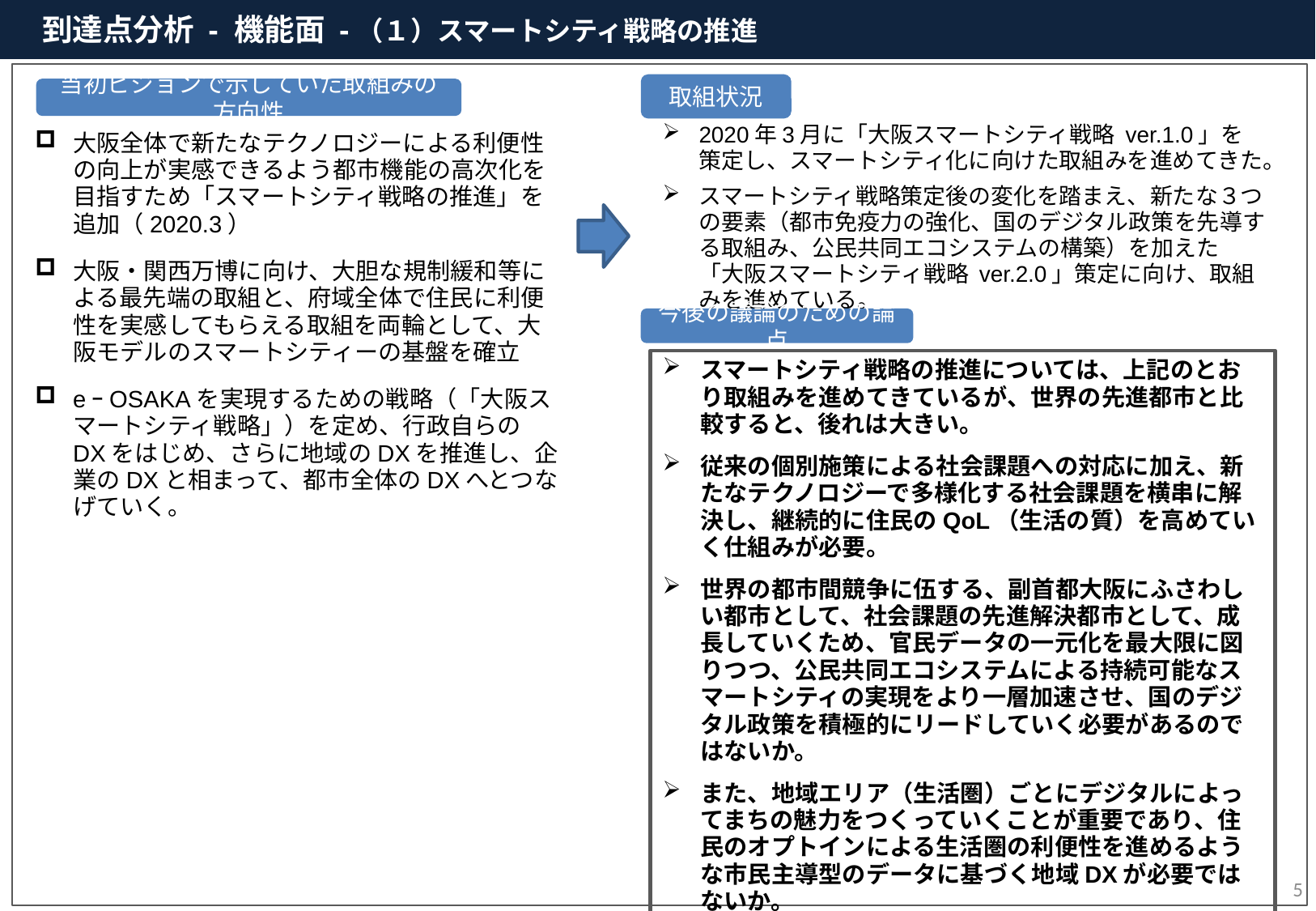

到達点分析 - 機能面 -（１）スマートシティ戦略の推進

取組状況
当初ビジョンで示していた取組みの方向性
2020年3月に「大阪スマートシティ戦略 ver.1.0」を策定し、スマートシティ化に向けた取組みを進めてきた。
スマートシティ戦略策定後の変化を踏まえ、新たな３つの要素（都市免疫力の強化、国のデジタル政策を先導する取組み、公民共同エコシステムの構築）を加えた 「大阪スマートシティ戦略 ver.2.0」策定に向け、取組みを進めている。
大阪全体で新たなテクノロジーによる利便性の向上が実感できるよう都市機能の高次化を目指すため「スマートシティ戦略の推進」を追加（2020.3）
大阪・関西万博に向け、大胆な規制緩和等による最先端の取組と、府域全体で住民に利便性を実感してもらえる取組を両輪として、大阪モデルのスマートシティーの基盤を確立
eｰOSAKAを実現するための戦略（「大阪スマートシティ戦略」）を定め、行政自らのDXをはじめ、さらに地域のDXを推進し、企業のDXと相まって、都市全体のDXへとつなげていく。

今後の議論のための論点
スマートシティ戦略の推進については、上記のとおり取組みを進めてきているが、世界の先進都市と比較すると、後れは大きい。
従来の個別施策による社会課題への対応に加え、新たなテクノロジーで多様化する社会課題を横串に解決し、継続的に住民のQoL（生活の質）を高めていく仕組みが必要。
世界の都市間競争に伍する、副首都大阪にふさわしい都市として、社会課題の先進解決都市として、成長していくため、官民データの一元化を最大限に図りつつ、公民共同エコシステムによる持続可能なスマートシティの実現をより一層加速させ、国のデジタル政策を積極的にリードしていく必要があるのではないか。
また、地域エリア（生活圏）ごとにデジタルによってまちの魅力をつくっていくことが重要であり、住民のオプトインによる生活圏の利便性を進めるような市民主導型のデータに基づく地域DXが必要ではないか。
5